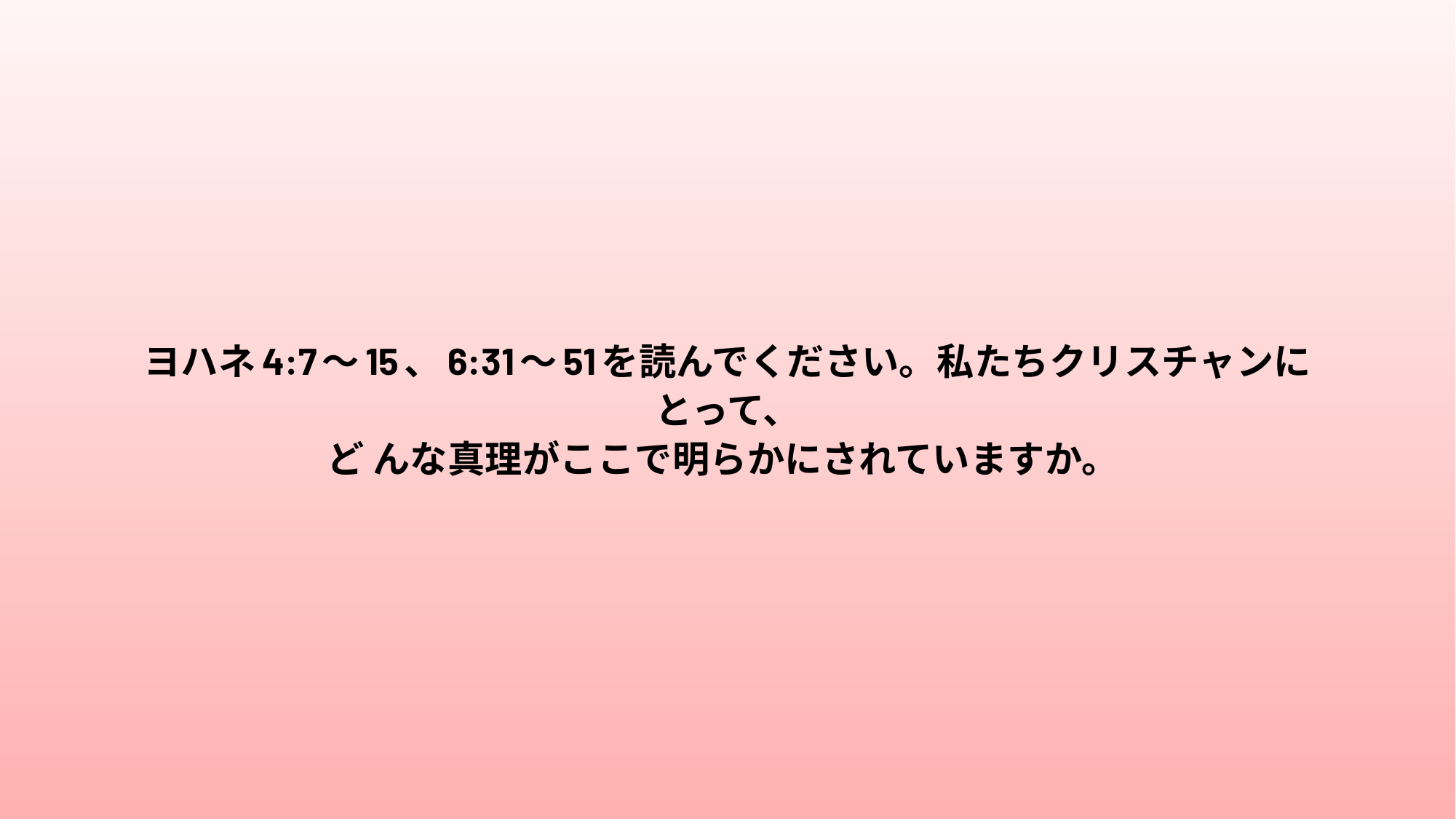

# ヨハネ4:7～15、6:31～51を読んでください。私たちクリスチャンにとって、 ど んな真理がここで明らかにされていますか。